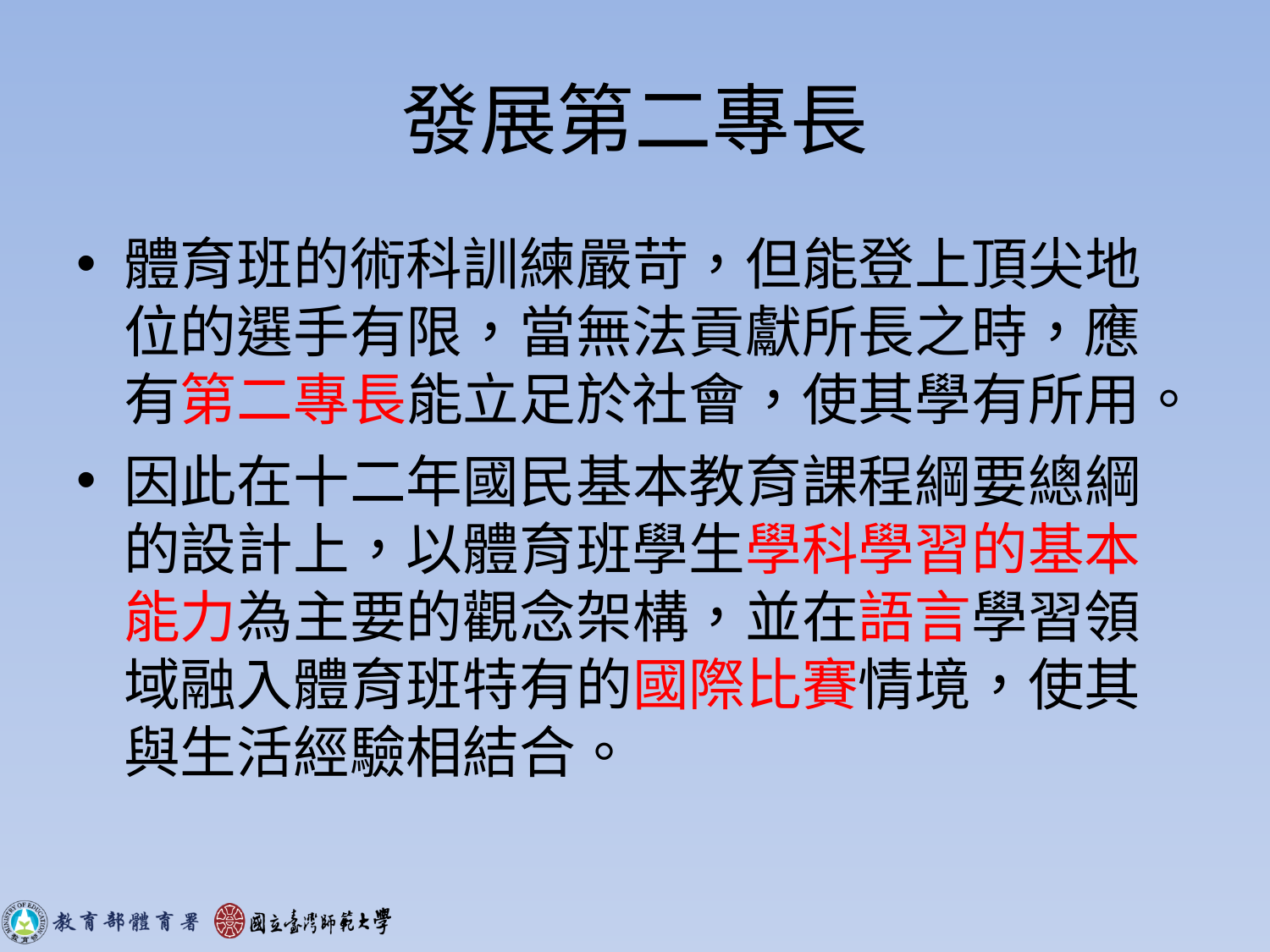

# 發展第二專長
體育班的術科訓練嚴苛，但能登上頂尖地位的選手有限，當無法貢獻所長之時，應有第二專長能立足於社會，使其學有所用。
因此在十二年國民基本教育課程綱要總綱的設計上，以體育班學生學科學習的基本能力為主要的觀念架構，並在語言學習領域融入體育班特有的國際比賽情境，使其與生活經驗相結合。